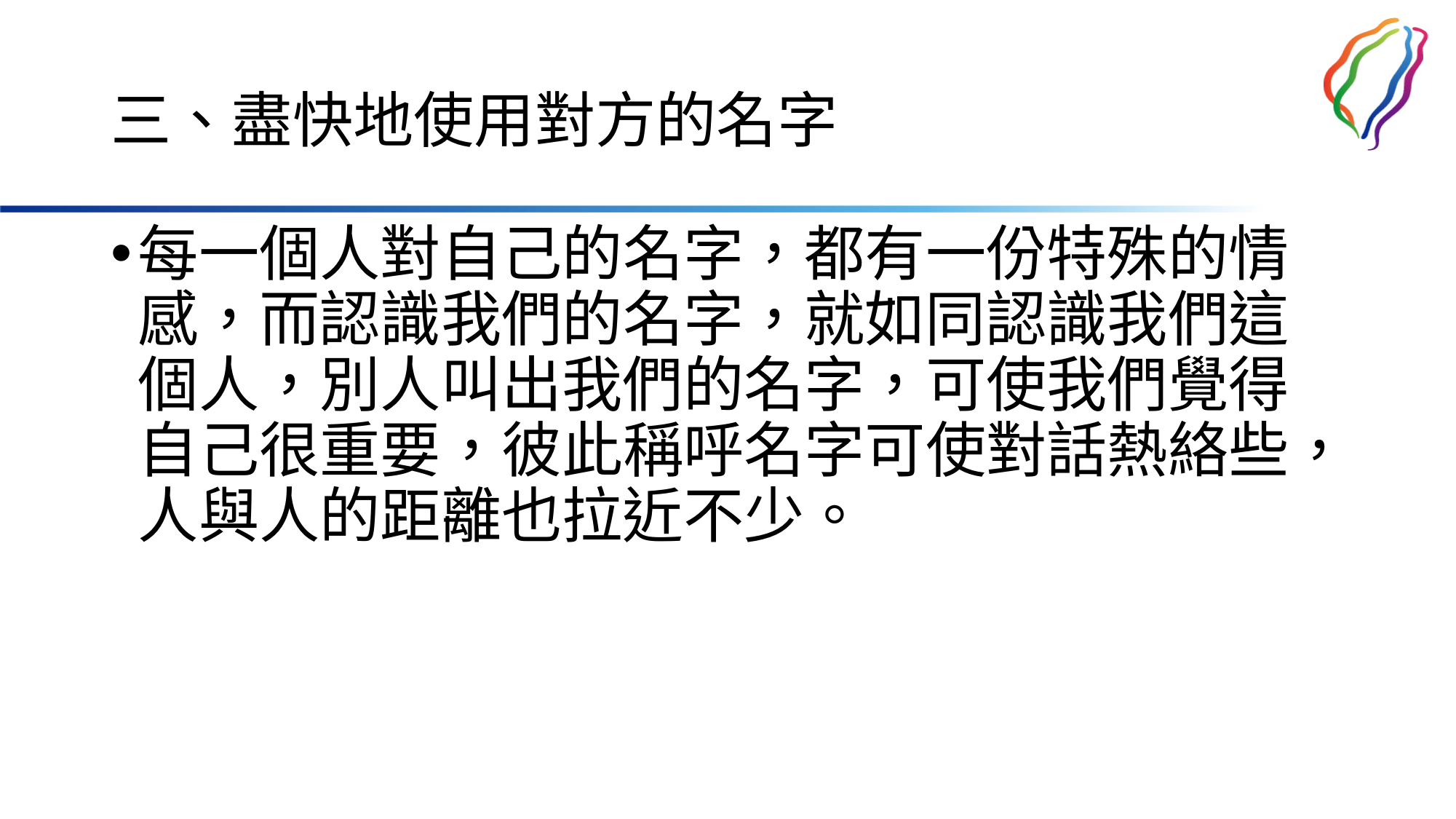

# 三、盡快地使用對方的名字
每一個人對自己的名字，都有一份特殊的情感，而認識我們的名字，就如同認識我們這個人，別人叫出我們的名字，可使我們覺得自己很重要，彼此稱呼名字可使對話熱絡些，人與人的距離也拉近不少。